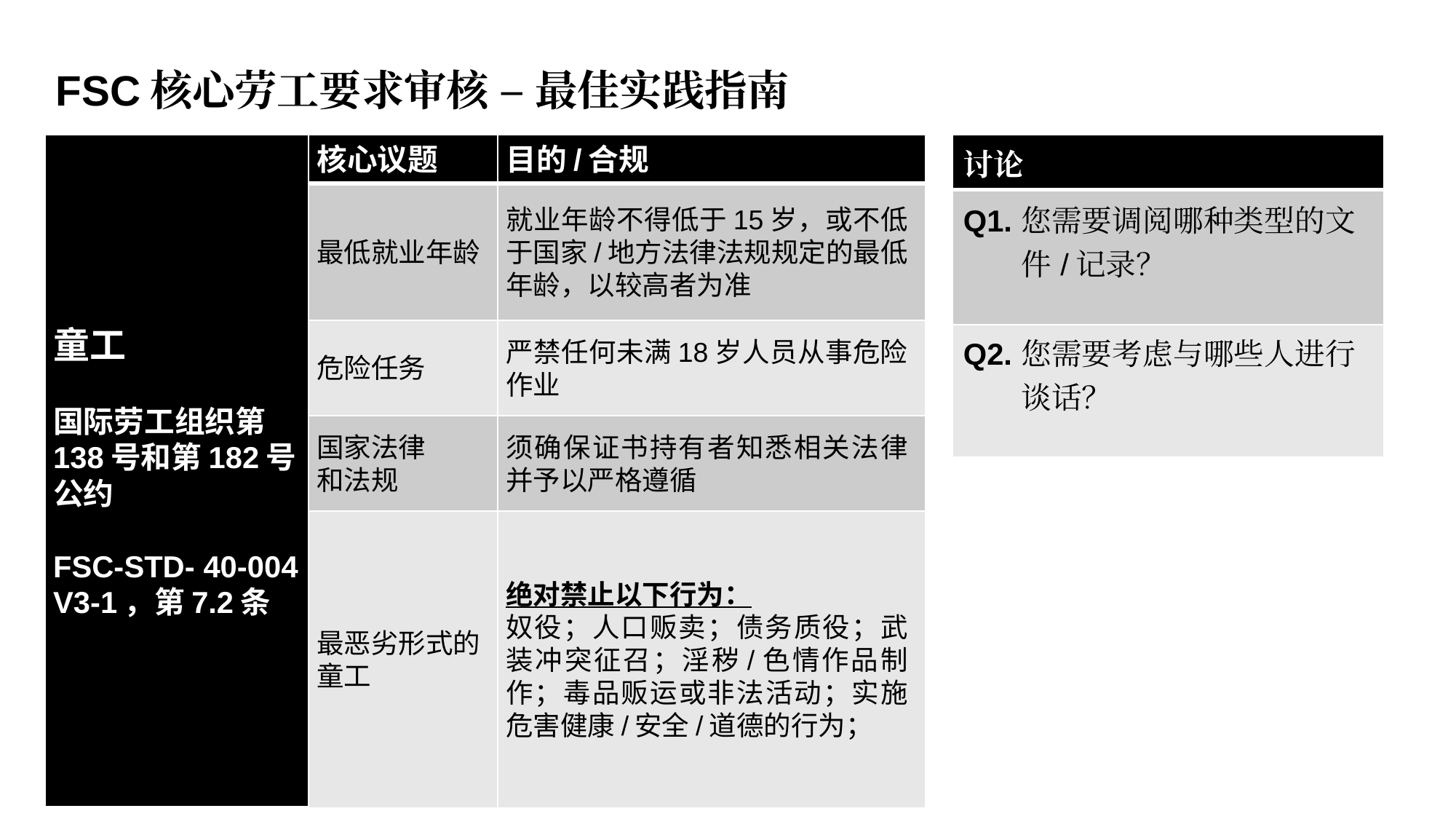

FSC核心劳工要求审核 – 最佳实践指南
| 童工 国际劳工组织第138号和第182号公约 FSC-STD- 40-004 V3-1，第7.2条 | 核心议题 | 目的/合规 |
| --- | --- | --- |
| 童工   国际劳工组织第138号和第182号公约 | 最低就业年龄 | 就业年龄不得低于15岁，或不低于国家/地方法律法规规定的最低年龄，以较高者为准 |
|  | 危险任务 | 严禁任何未满18岁人员从事危险作业 |
|  | 国家法律 和法规 | 须确保证书持有者知悉相关法律并予以严格遵循 |
|  | 最恶劣形式的童工 | 绝对禁止以下行为： 奴役；人口贩卖；债务质役；武装冲突征召；淫秽/色情作品制作；毒品贩运或非法活动；实施危害健康/安全/道德的行为； |
| 讨论 |
| --- |
| Q1. 您需要调阅哪种类型的文件/记录？ |
| Q2. 您需要考虑与哪些人进行谈话？ |